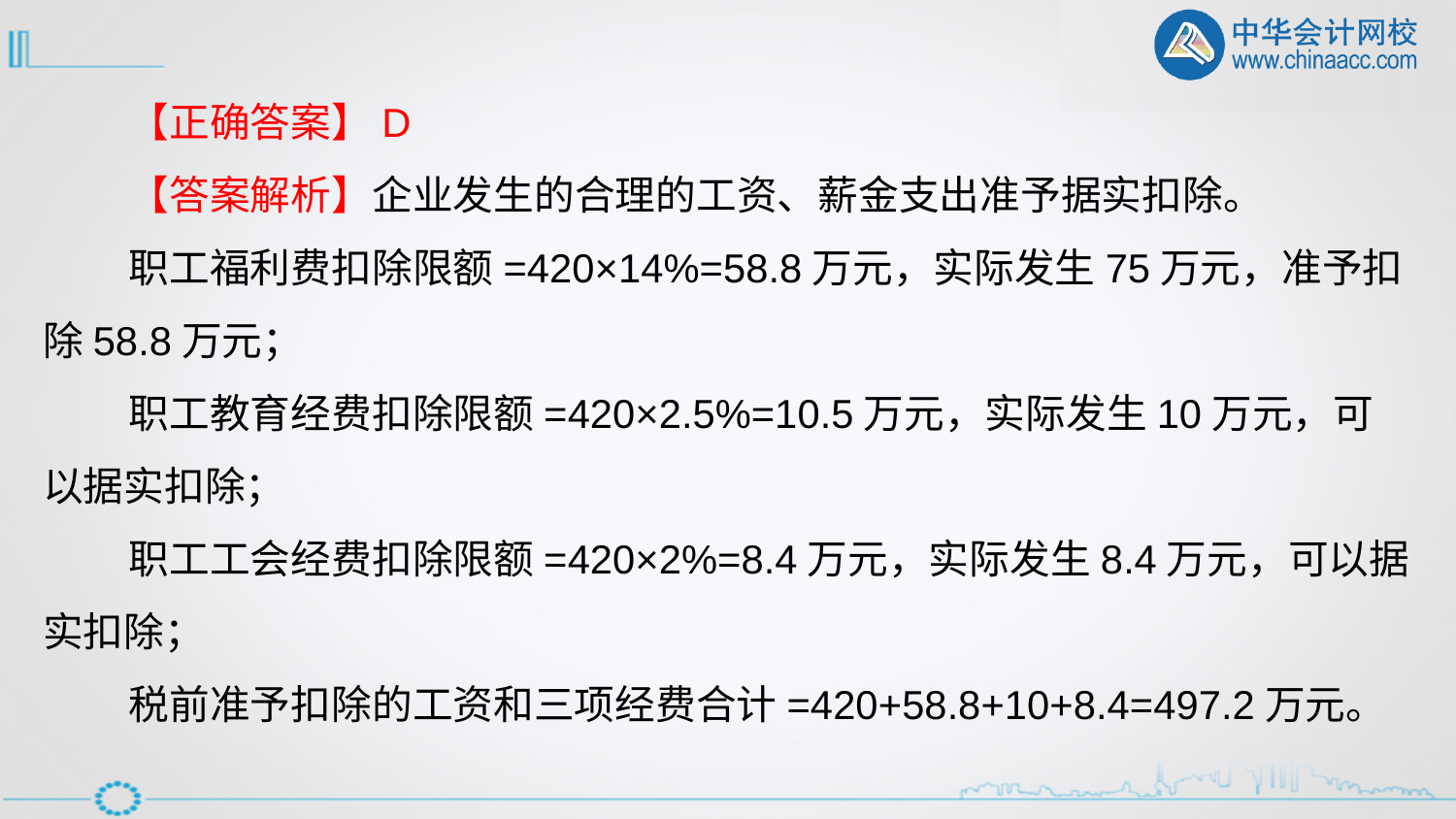

【正确答案】D
【答案解析】企业发生的合理的工资、薪金支出准予据实扣除。
职工福利费扣除限额=420×14%=58.8万元，实际发生75万元，准予扣除58.8万元；
职工教育经费扣除限额=420×2.5%=10.5万元，实际发生10万元，可以据实扣除；
职工工会经费扣除限额=420×2%=8.4万元，实际发生8.4万元，可以据实扣除；
税前准予扣除的工资和三项经费合计=420+58.8+10+8.4=497.2万元。